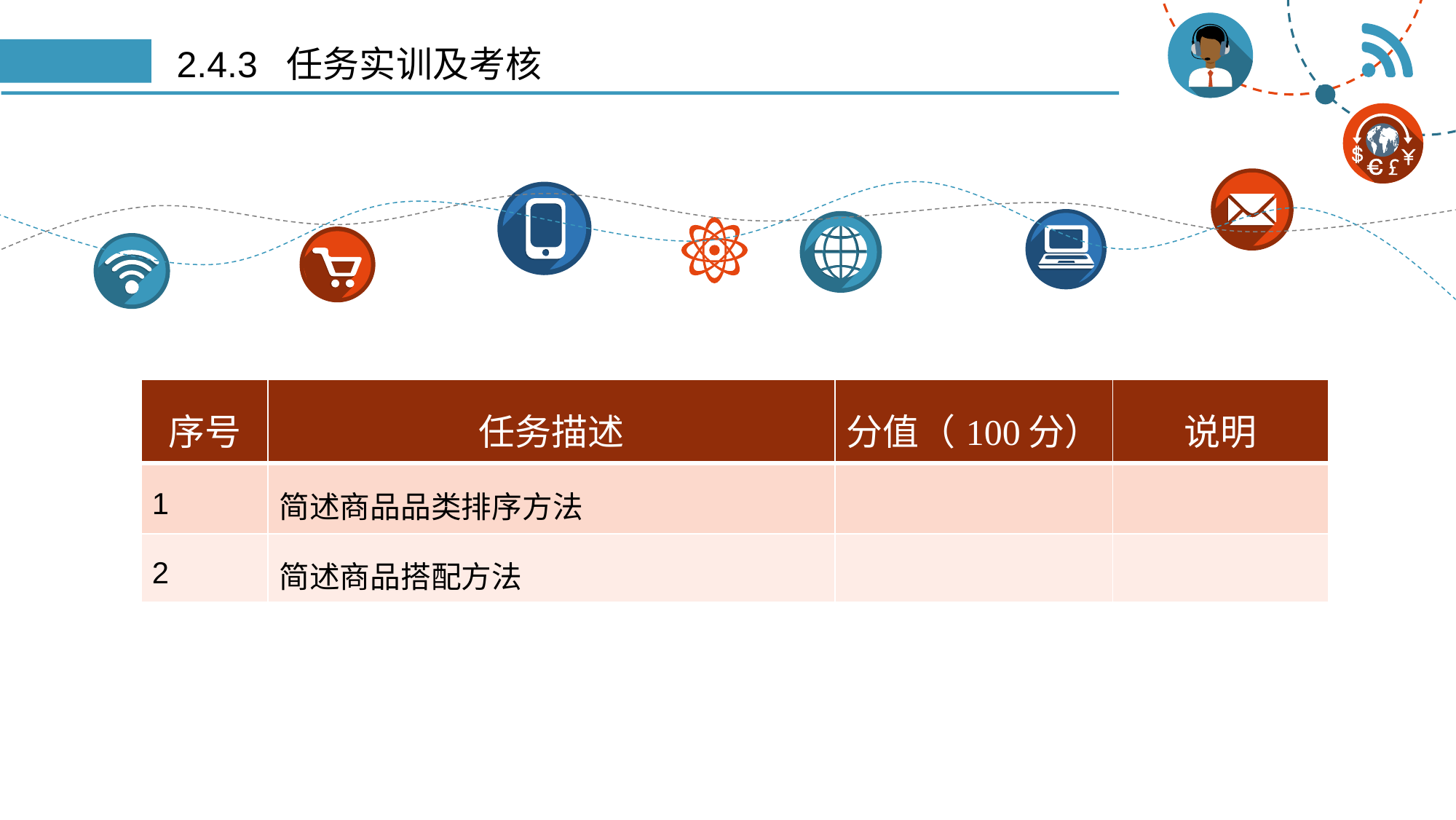

# 2.4.3  任务实训及考核

| 序号 | 任务描述 | 分值（100分） | 说明 |
| --- | --- | --- | --- |
| 1 | 简述商品品类排序方法 |  |  |
| 2 | 简述商品搭配方法 |  |  |